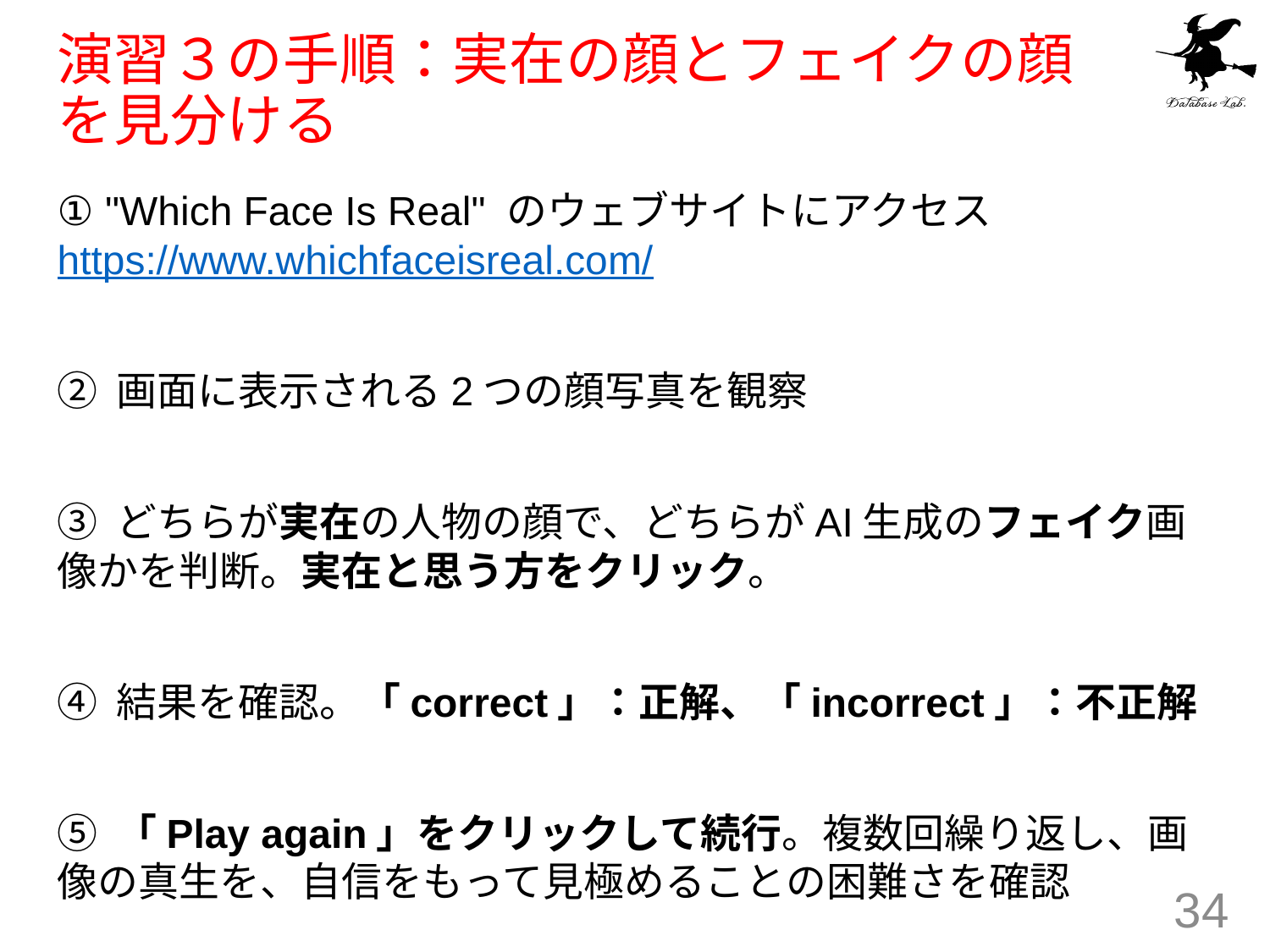

# 演習３の手順：実在の顔とフェイクの顔を見分ける
① "Which Face Is Real" のウェブサイトにアクセス https://www.whichfaceisreal.com/

② 画面に表示される2つの顔写真を観察

③ どちらが実在の人物の顔で、どちらがAI生成のフェイク画像かを判断。実在と思う方をクリック。

④ 結果を確認。「correct」：正解、「incorrect」：不正解

⑤ 「Play again」をクリックして続行。複数回繰り返し、画像の真生を、自信をもって見極めることの困難さを確認
34